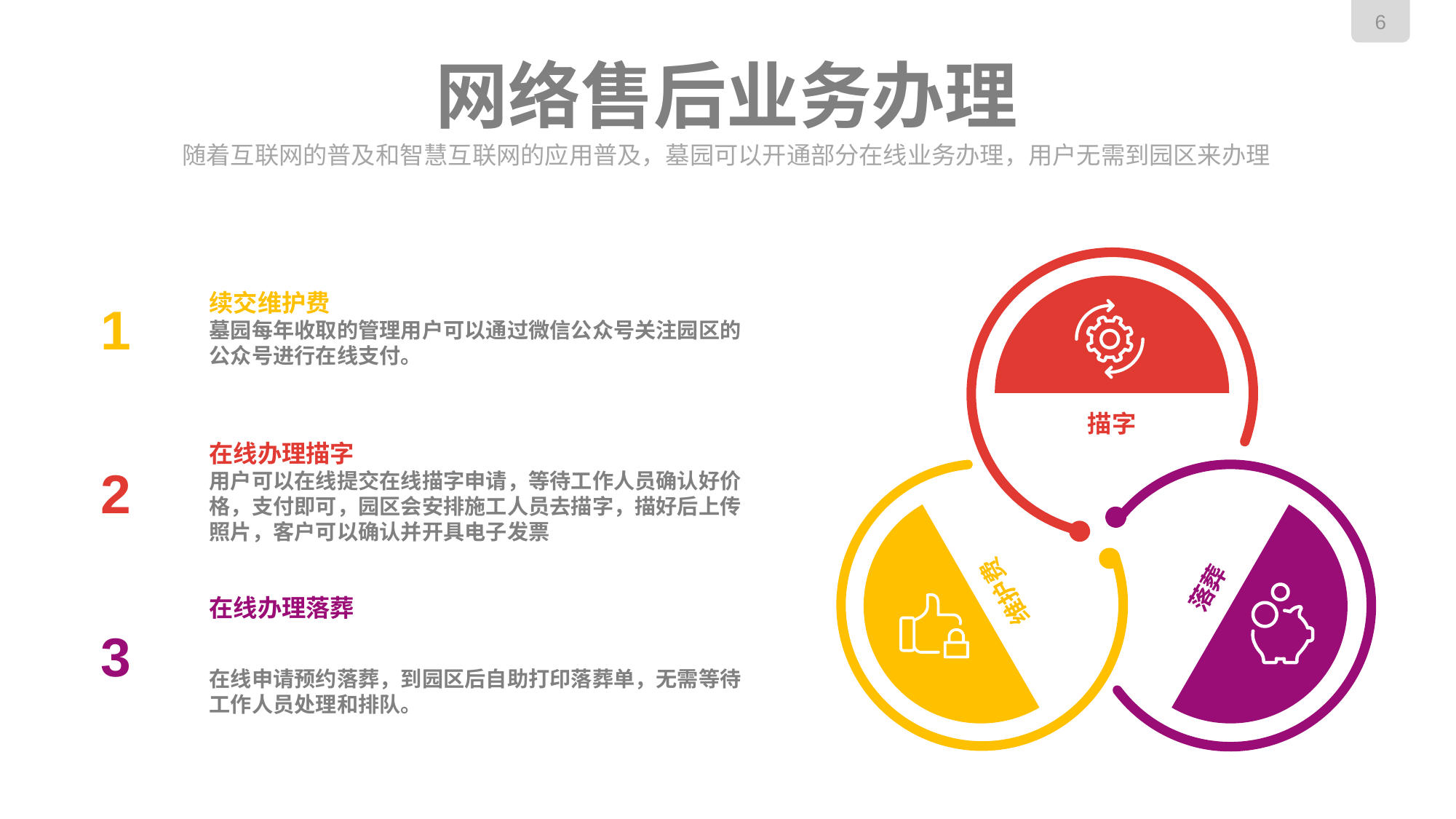

# 网络售后业务办理
随着互联网的普及和智慧互联网的应用普及，墓园可以开通部分在线业务办理，用户无需到园区来办理

续交维护费
墓园每年收取的管理用户可以通过微信公众号关注园区的公众号进行在线支付。
1

描字
在线办理描字
用户可以在线提交在线描字申请，等待工作人员确认好价格，支付即可，园区会安排施工人员去描字，描好后上传照片，客户可以确认并开具电子发票

2

落葬
维护费

在线办理落葬
在线申请预约落葬，到园区后自助打印落葬单，无需等待工作人员处理和排队。

3